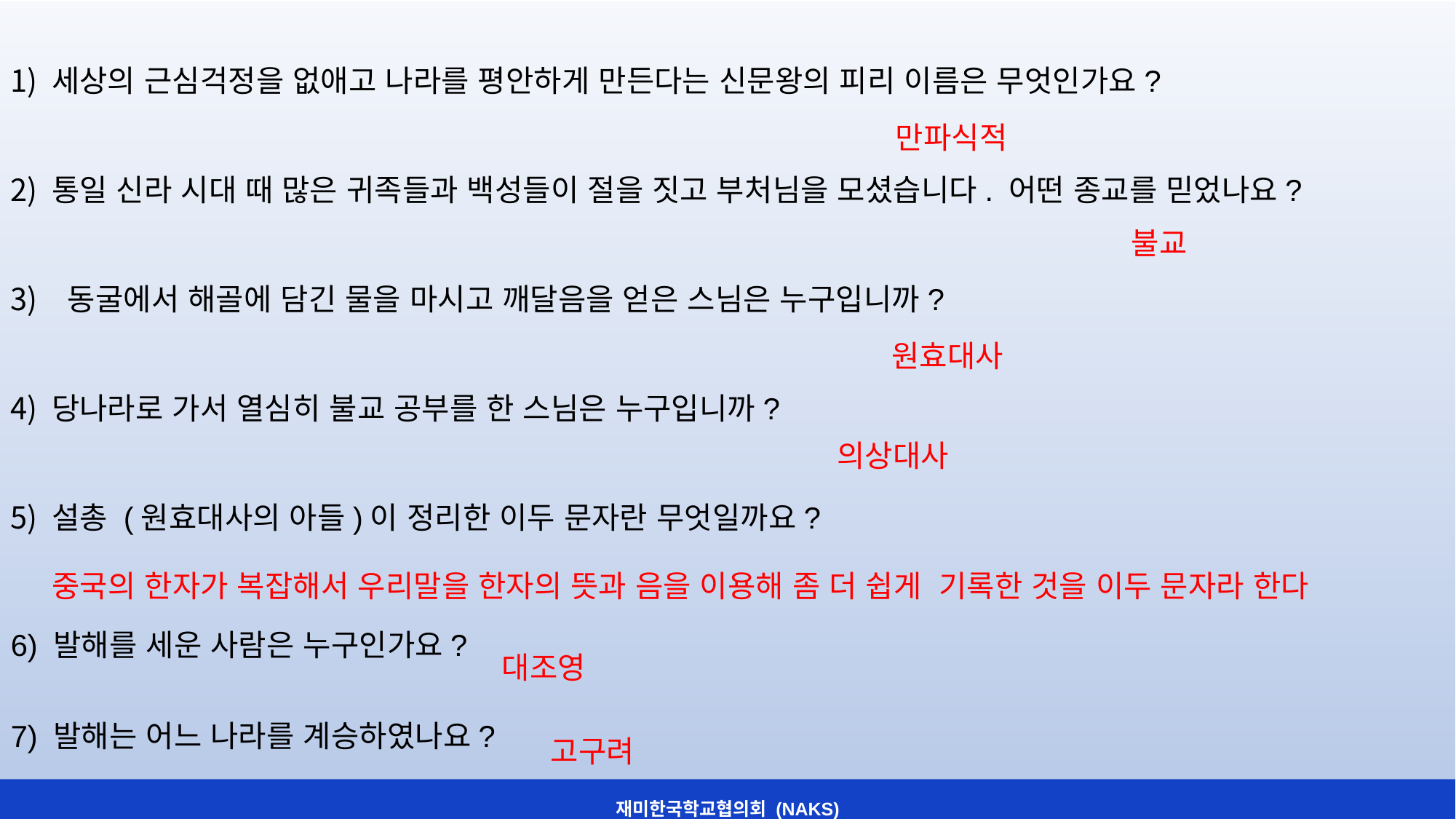

세상의 근심걱정을 없애고 나라를 평안하게 만든다는 신문왕의 피리 이름은 무엇인가요?

통일 신라 시대 때 많은 귀족들과 백성들이 절을 짓고 부처님을 모셨습니다. 어떤 종교를 믿었나요?

 동굴에서 해골에 담긴 물을 마시고 깨달음을 얻은 스님은 누구입니까?

당나라로 가서 열심히 불교 공부를 한 스님은 누구입니까?

설총 (원효대사의 아들)이 정리한 이두 문자란 무엇일까요?

6) 발해를 세운 사람은 누구인가요?

7) 발해는 어느 나라를 계승하였나요?

만파식적
불교
원효대사
의상대사
중국의 한자가 복잡해서 우리말을 한자의 뜻과 음을 이용해 좀 더 쉽게  기록한 것을 이두 문자라 한다
대조영
고구려
재미한국학교협의회 (NAKS)
The National Association for Korean Schools
재미한국학교협의회 (NAKS)
The National Association for Korean Schools